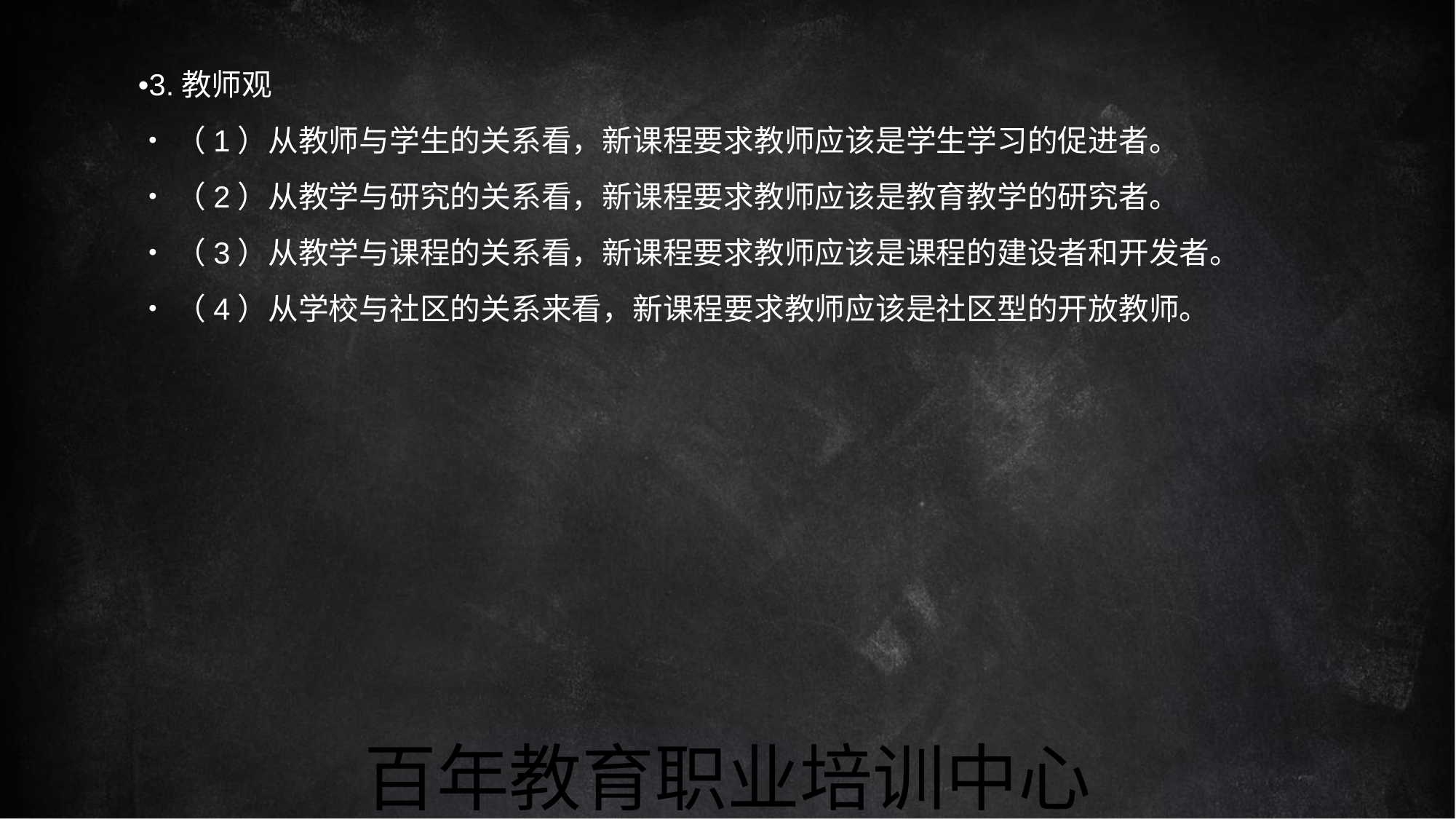

•3.教师观
•（1）从教师与学生的关系看，新课程要求教师应该是学生学习的促进者。
•（2）从教学与研究的关系看，新课程要求教师应该是教育教学的研究者。
•（3）从教学与课程的关系看，新课程要求教师应该是课程的建设者和开发者。
•（4）从学校与社区的关系来看，新课程要求教师应该是社区型的开放教师。
百年教育职业培训中心